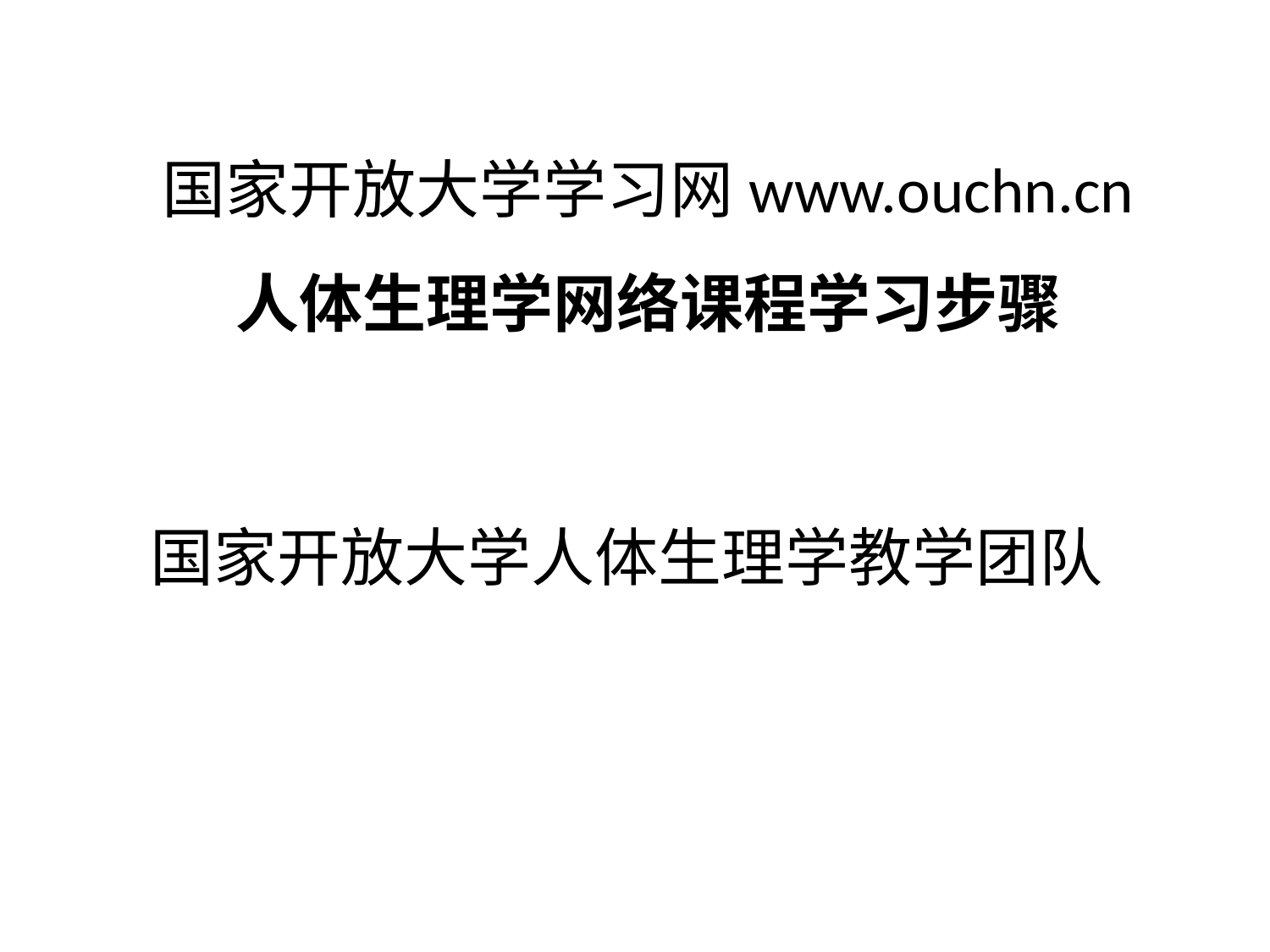

# 国家开放大学学习网www.ouchn.cn 人体生理学网络课程学习步骤 国家开放大学人体生理学教学团队